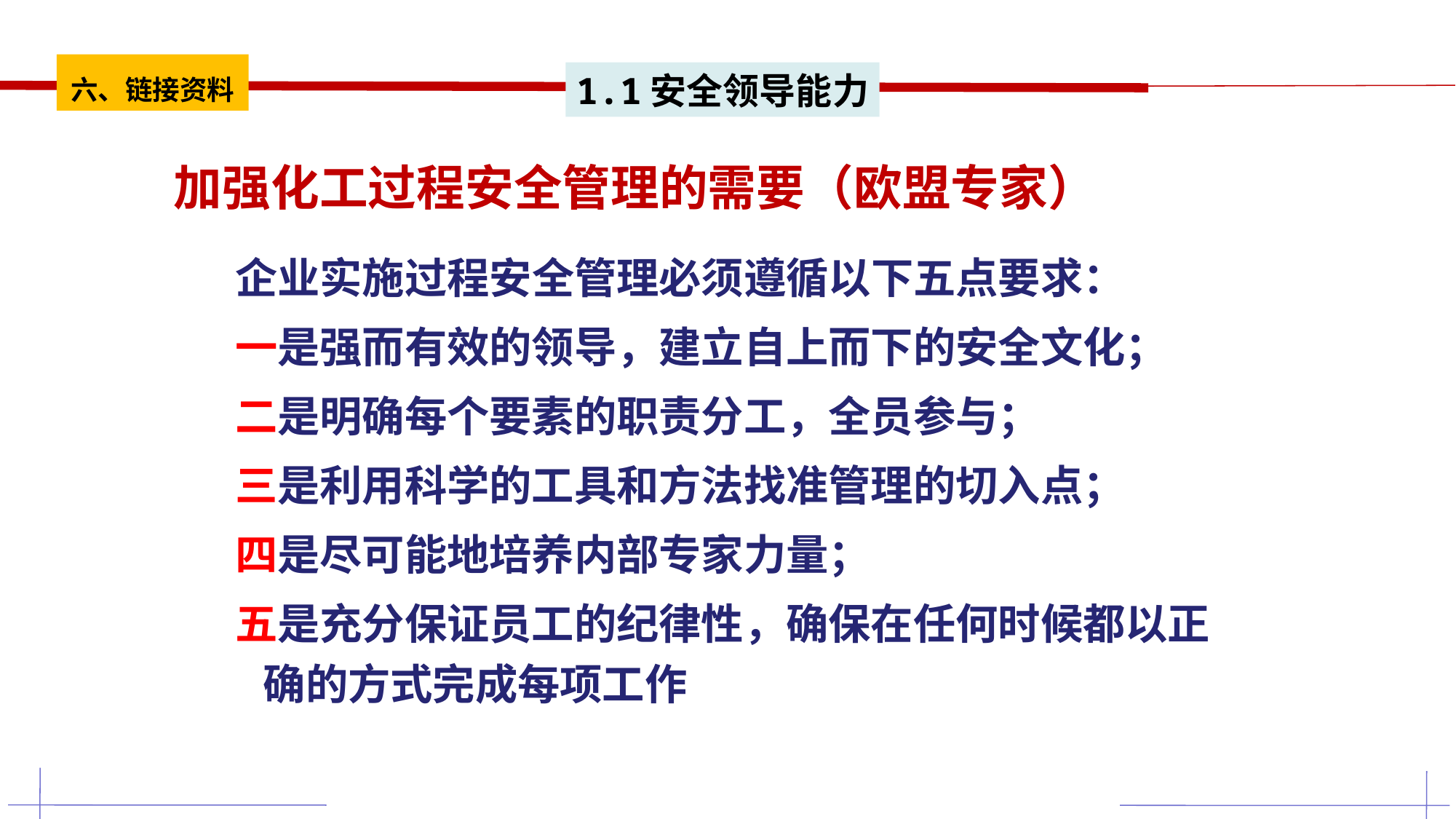

六、链接资料
1.1安全领导能力
加强化工过程安全管理的需要（欧盟专家）
企业实施过程安全管理必须遵循以下五点要求：
一是强而有效的领导，建立自上而下的安全文化；
二是明确每个要素的职责分工，全员参与；
三是利用科学的工具和方法找准管理的切入点；
四是尽可能地培养内部专家力量；
五是充分保证员工的纪律性，确保在任何时候都以正确的方式完成每项工作